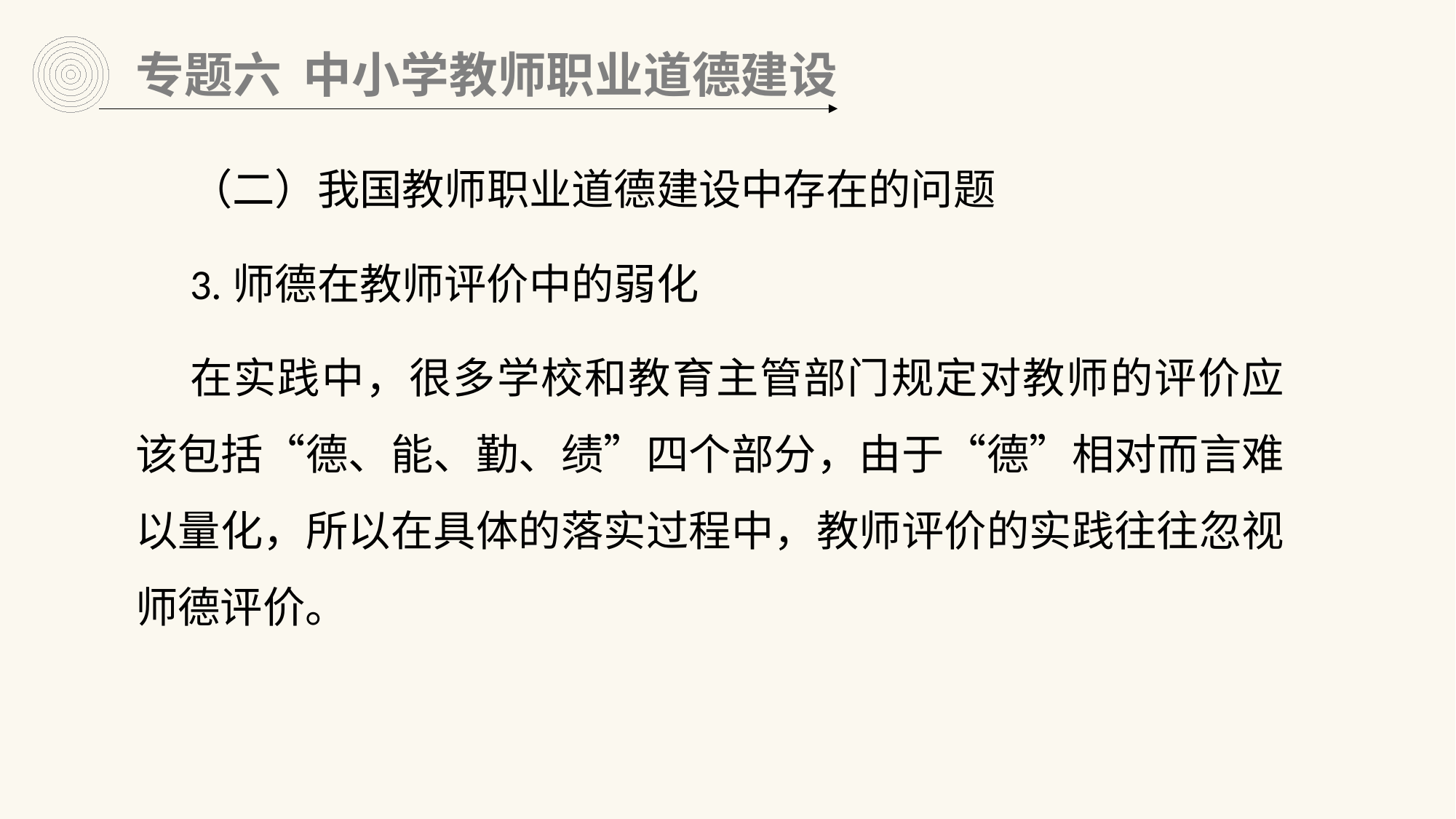

专题六  中小学教师职业道德建设
（二）我国教师职业道德建设中存在的问题
3.师德在教师评价中的弱化
在实践中，很多学校和教育主管部门规定对教师的评价应该包括“德、能、勤、绩”四个部分，由于“德”相对而言难以量化，所以在具体的落实过程中，教师评价的实践往往忽视师德评价。